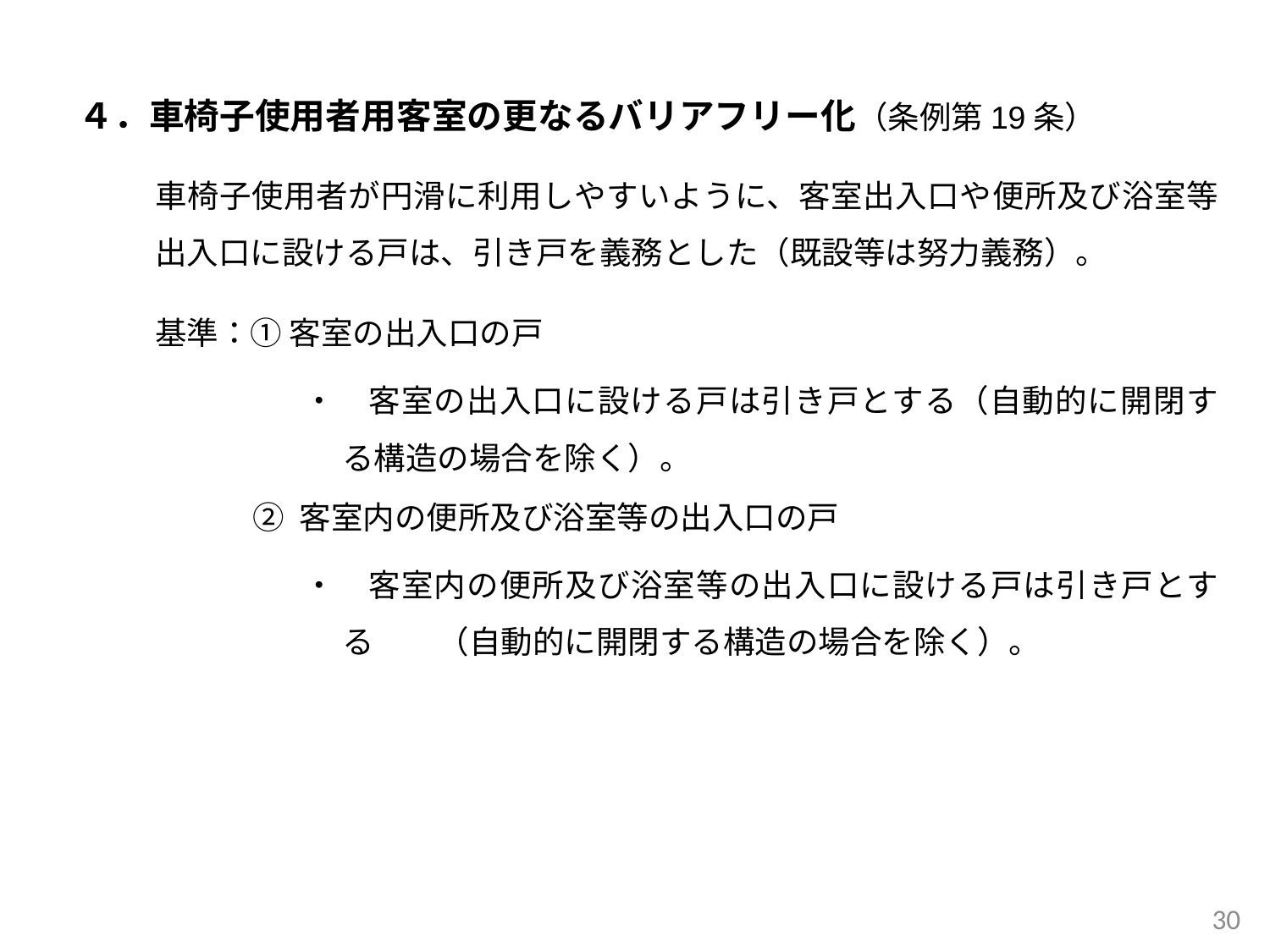

４．車椅子使用者用客室の更なるバリアフリー化（条例第19条）
車椅子使用者が円滑に利用しやすいように、客室出入口や便所及び浴室等出入口に設ける戸は、引き戸を義務とした（既設等は努力義務）。
基準：① 客室の出入口の戸
・　客室の出入口に設ける戸は引き戸とする（自動的に開閉する構造の場合を除く）。
② 客室内の便所及び浴室等の出入口の戸
・　客室内の便所及び浴室等の出入口に設ける戸は引き戸とする　　（自動的に開閉する構造の場合を除く）。
30